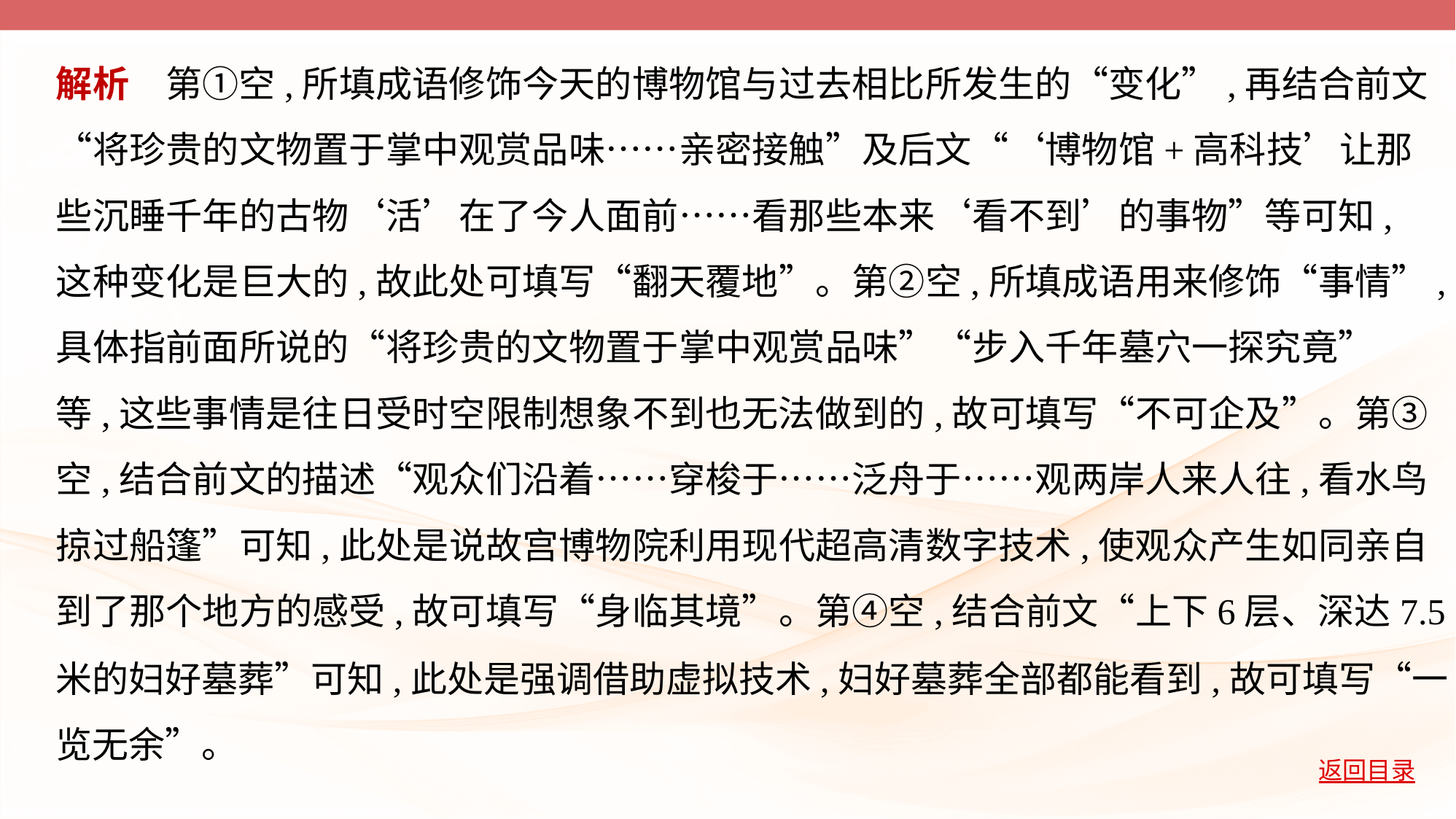

解析　第①空,所填成语修饰今天的博物馆与过去相比所发生的“变化”,再结合前文
“将珍贵的文物置于掌中观赏品味……亲密接触”及后文“‘博物馆+高科技’让那
些沉睡千年的古物‘活’在了今人面前……看那些本来‘看不到’的事物”等可知,
这种变化是巨大的,故此处可填写“翻天覆地”。第②空,所填成语用来修饰“事情”,
具体指前面所说的“将珍贵的文物置于掌中观赏品味”“步入千年墓穴一探究竟”
等,这些事情是往日受时空限制想象不到也无法做到的,故可填写“不可企及”。第③
空,结合前文的描述“观众们沿着……穿梭于……泛舟于……观两岸人来人往,看水鸟
掠过船篷”可知,此处是说故宫博物院利用现代超高清数字技术,使观众产生如同亲自
到了那个地方的感受,故可填写“身临其境”。第④空,结合前文“上下6层、深达7.5
米的妇好墓葬”可知,此处是强调借助虚拟技术,妇好墓葬全部都能看到,故可填写“一
览无余”。